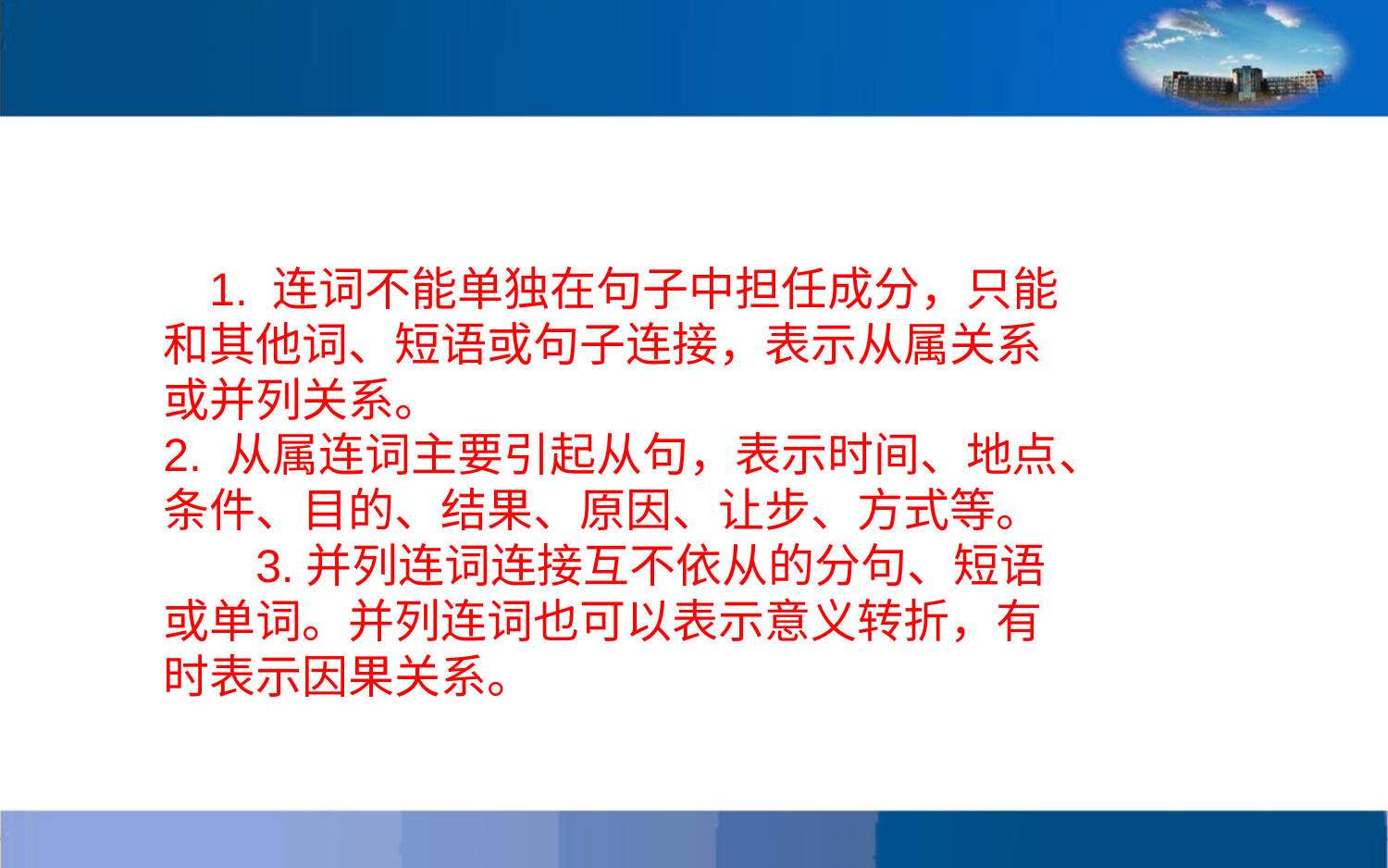

1. 连词不能单独在句子中担任成分，只能
和其他词、短语或句子连接，表示从属关系
或并列关系。
2. 从属连词主要引起从句，表示时间、地点、
条件、目的、结果、原因、让步、方式等。
3.并列连词连接互不依从的分句、短语
或单词。并列连词也可以表示意义转折，有
时表示因果关系。